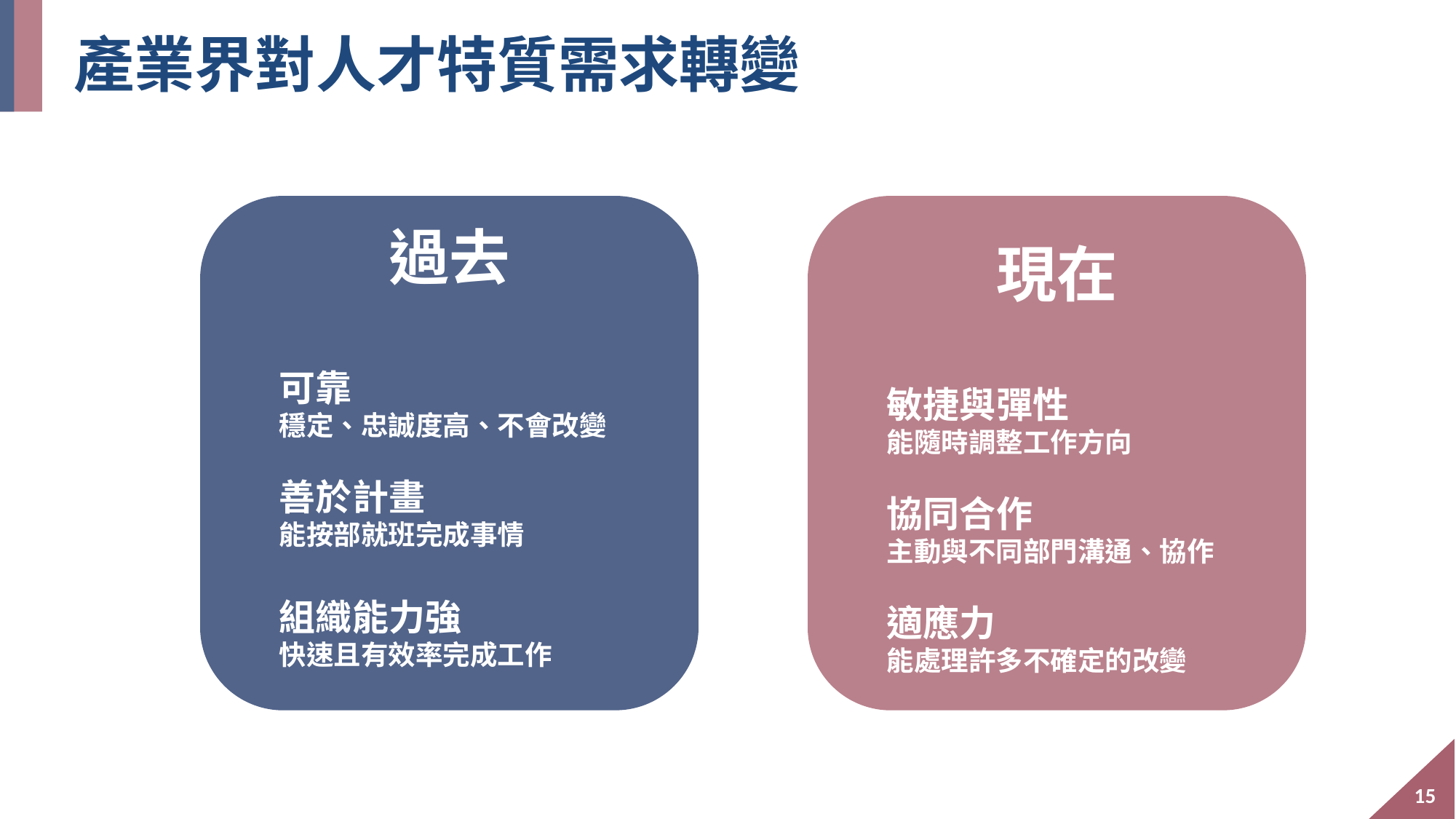

# 產業界對人才特質需求轉變

過去

可靠
穩定、忠誠度高、不會改變

善於計畫
能按部就班完成事情

組織能力強
快速且有效率完成工作
現在

敏捷與彈性
能隨時調整工作方向

協同合作
主動與不同部門溝通、協作

適應力
能處理許多不確定的改變
15